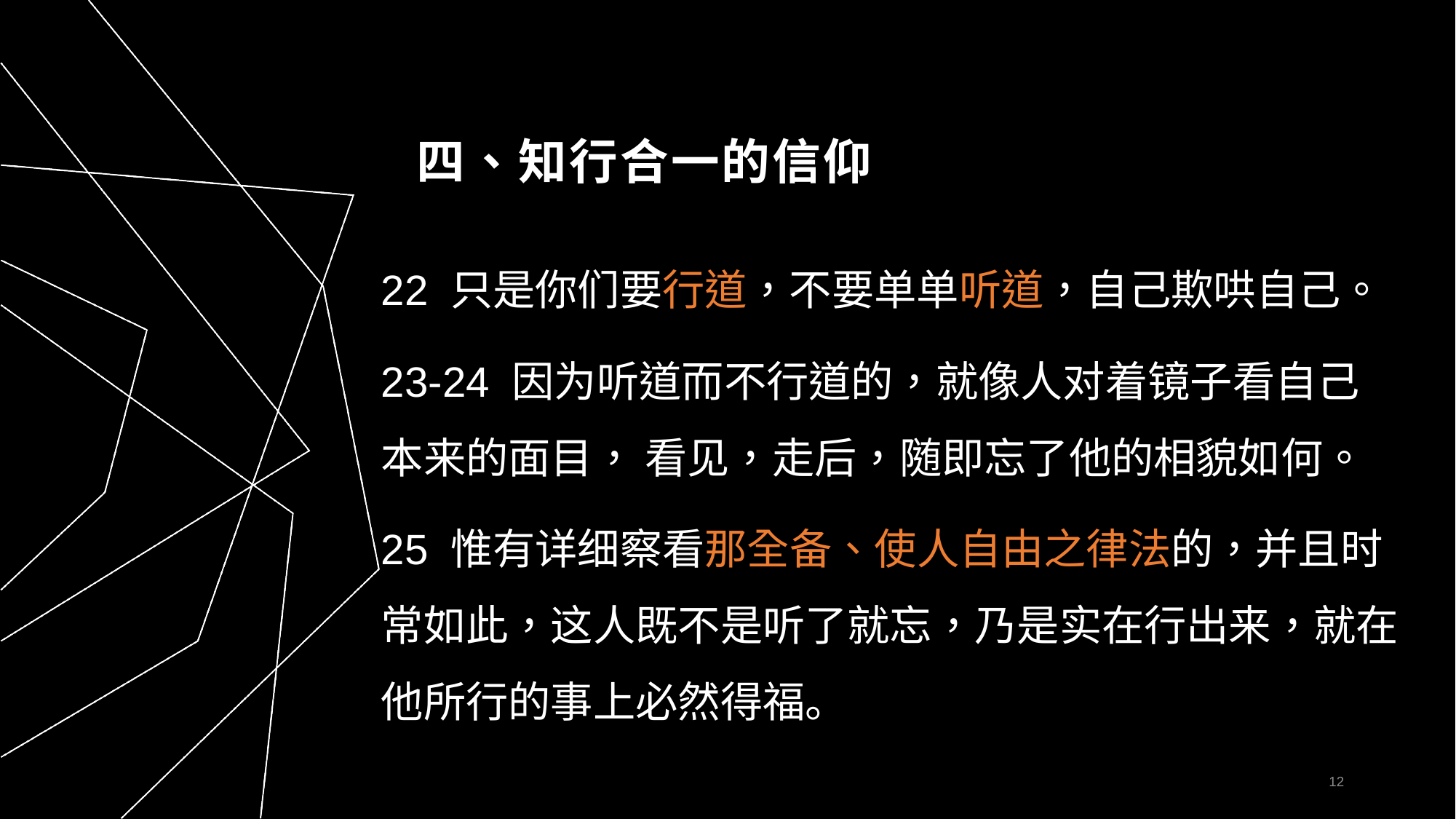

# 四、知行合一的信仰
22 只是你们要行道，不要单单听道，自己欺哄自己。
23-24 因为听道而不行道的，就像人对着镜子看自己本来的面目， 看见，走后，随即忘了他的相貌如何。
25 惟有详细察看那全备、使人自由之律法的，并且时常如此，这人既不是听了就忘，乃是实在行出来，就在他所行的事上必然得福。

12